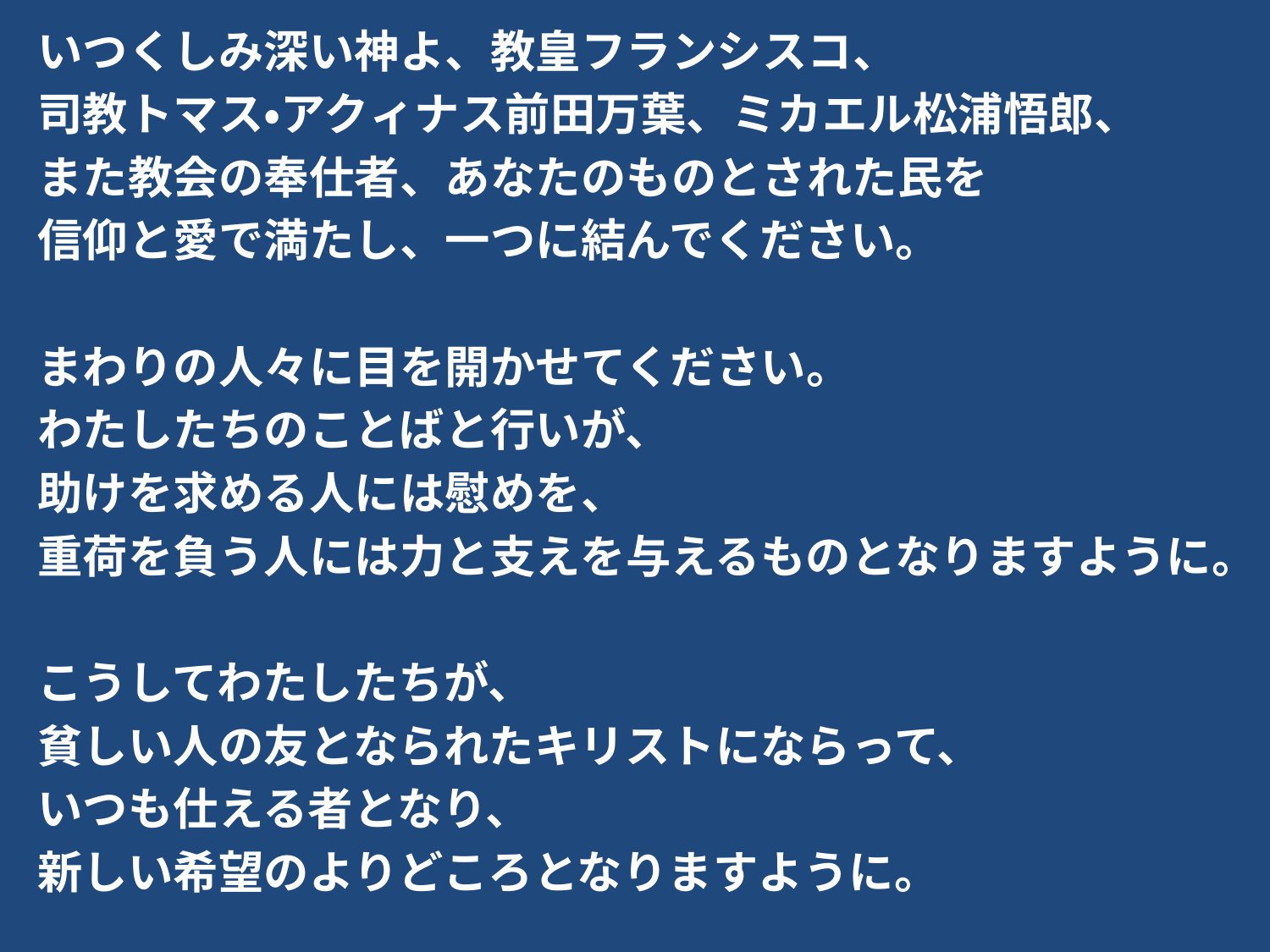

いつくしみ深い神よ、教皇フランシスコ、
司教トマス・アクィナス前田万葉、ミカエル松浦悟郎、
また教会の奉仕者、あなたのものとされた民を
信仰と愛で満たし、一つに結んでください。

まわりの人々に目を開かせてください。
わたしたちのことばと行いが、
助けを求める人には慰めを、
重荷を負う人には力と支えを与えるものとなりますように。

こうしてわたしたちが、
貧しい人の友となられたキリストにならって、
いつも仕える者となり、
新しい希望のよりどころとなりますように。

#